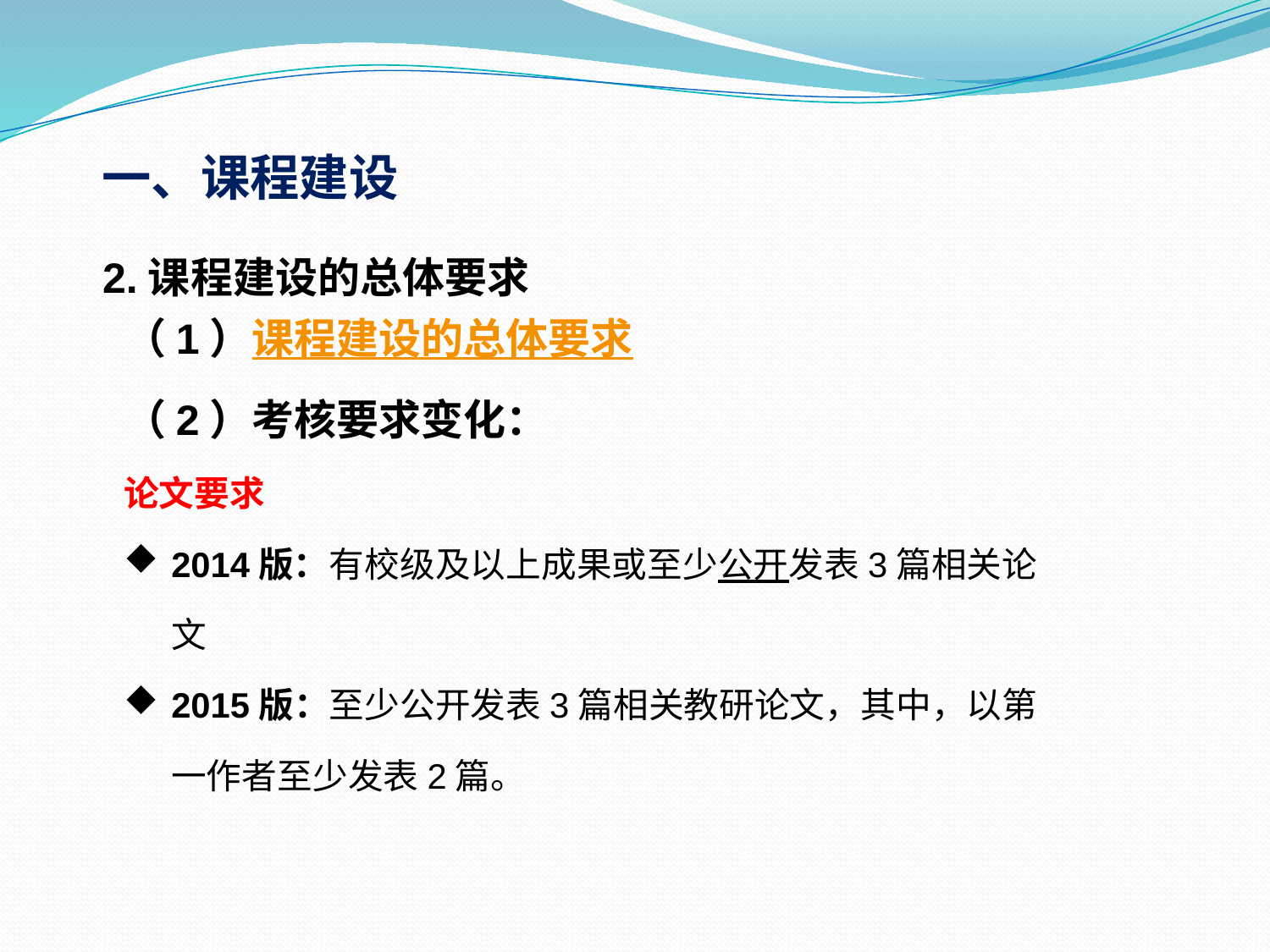

一、课程建设
2.课程建设的总体要求
（1）课程建设的总体要求
（2）考核要求变化：
论文要求
2014版：有校级及以上成果或至少公开发表3篇相关论文
2015版：至少公开发表3篇相关教研论文，其中，以第一作者至少发表2篇。